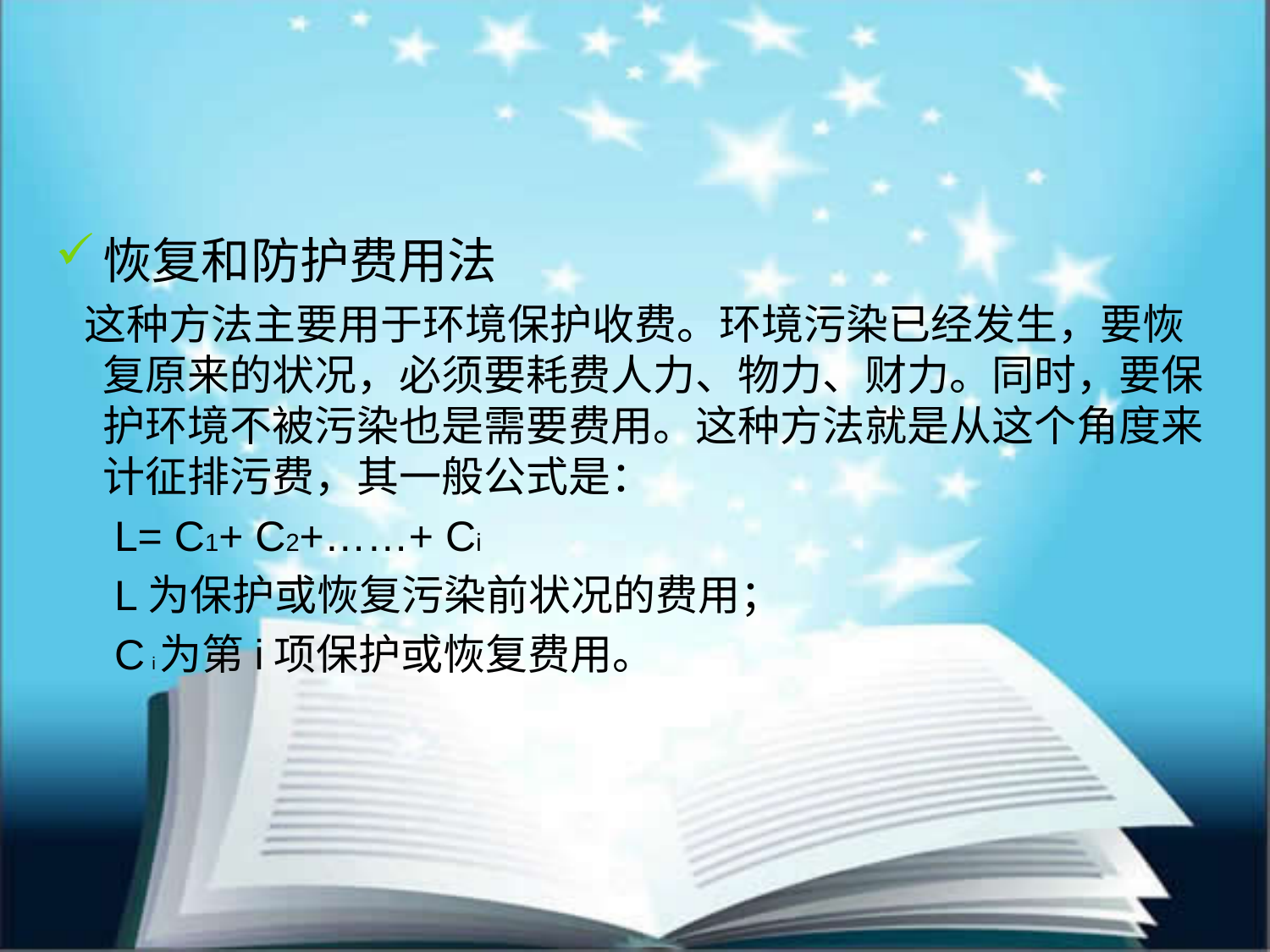

恢复和防护费用法
  这种方法主要用于环境保护收费。环境污染已经发生，要恢复原来的状况，必须要耗费人力、物力、财力。同时，要保护环境不被污染也是需要费用。这种方法就是从这个角度来计征排污费，其一般公式是：
     L= C1+ C2+……+ Ci
     L为保护或恢复污染前状况的费用；
     C i为第i项保护或恢复费用。